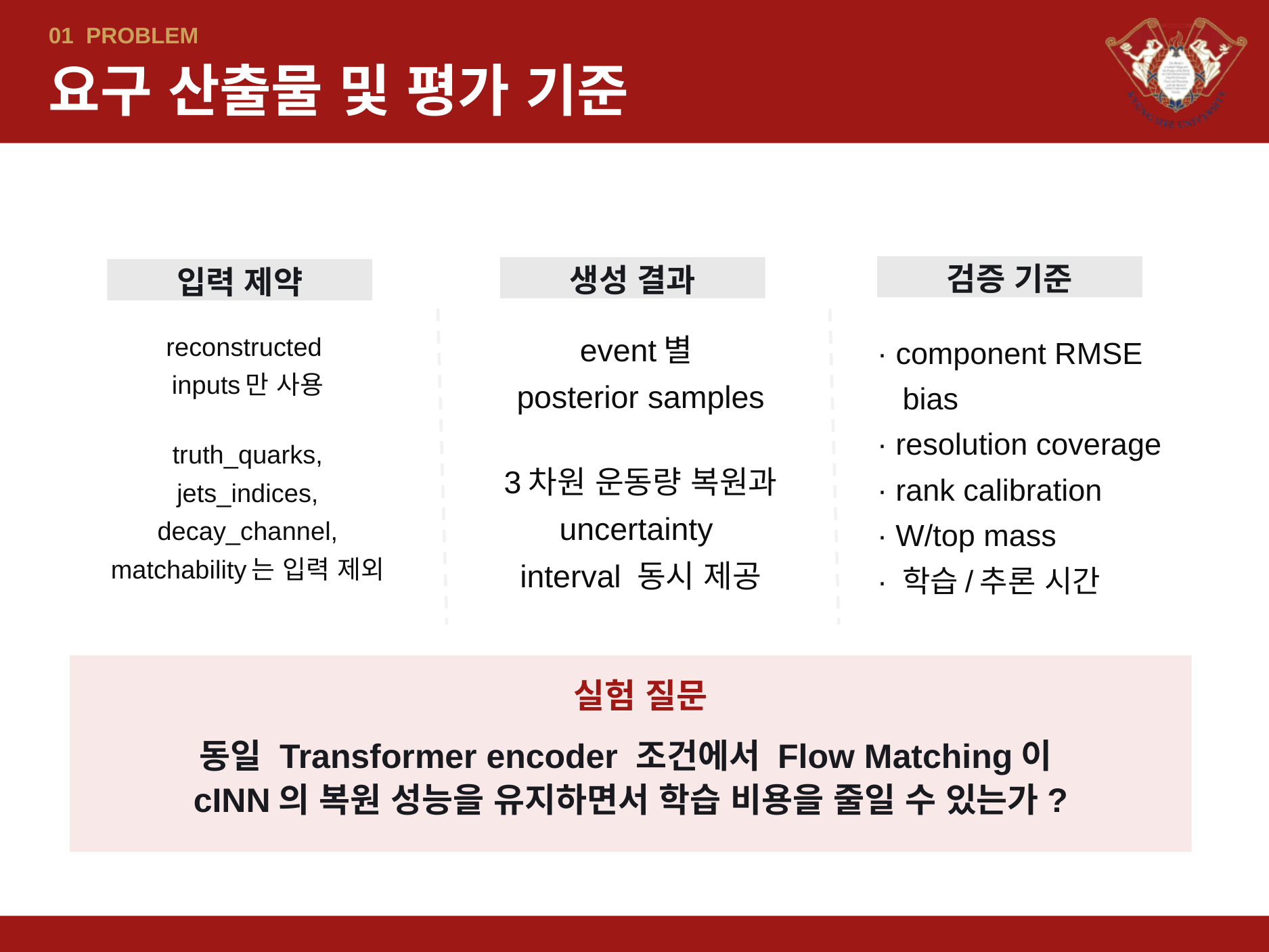

01  PROBLEM
요구 산출물 및 평가 기준
검증 기준
생성 결과
입력 제약
event별
posterior samples

3차원 운동량 복원과
uncertainty
interval 동시 제공
reconstructed
inputs만 사용

truth_quarks, jets_indices, decay_channel, matchability는 입력 제외
· component RMSE
   bias
· resolution coverage
· rank calibration
· W/top mass
· 학습/추론 시간

실험 질문
동일 Transformer encoder 조건에서 Flow Matching이
cINN의 복원 성능을 유지하면서 학습 비용을 줄일 수 있는가?